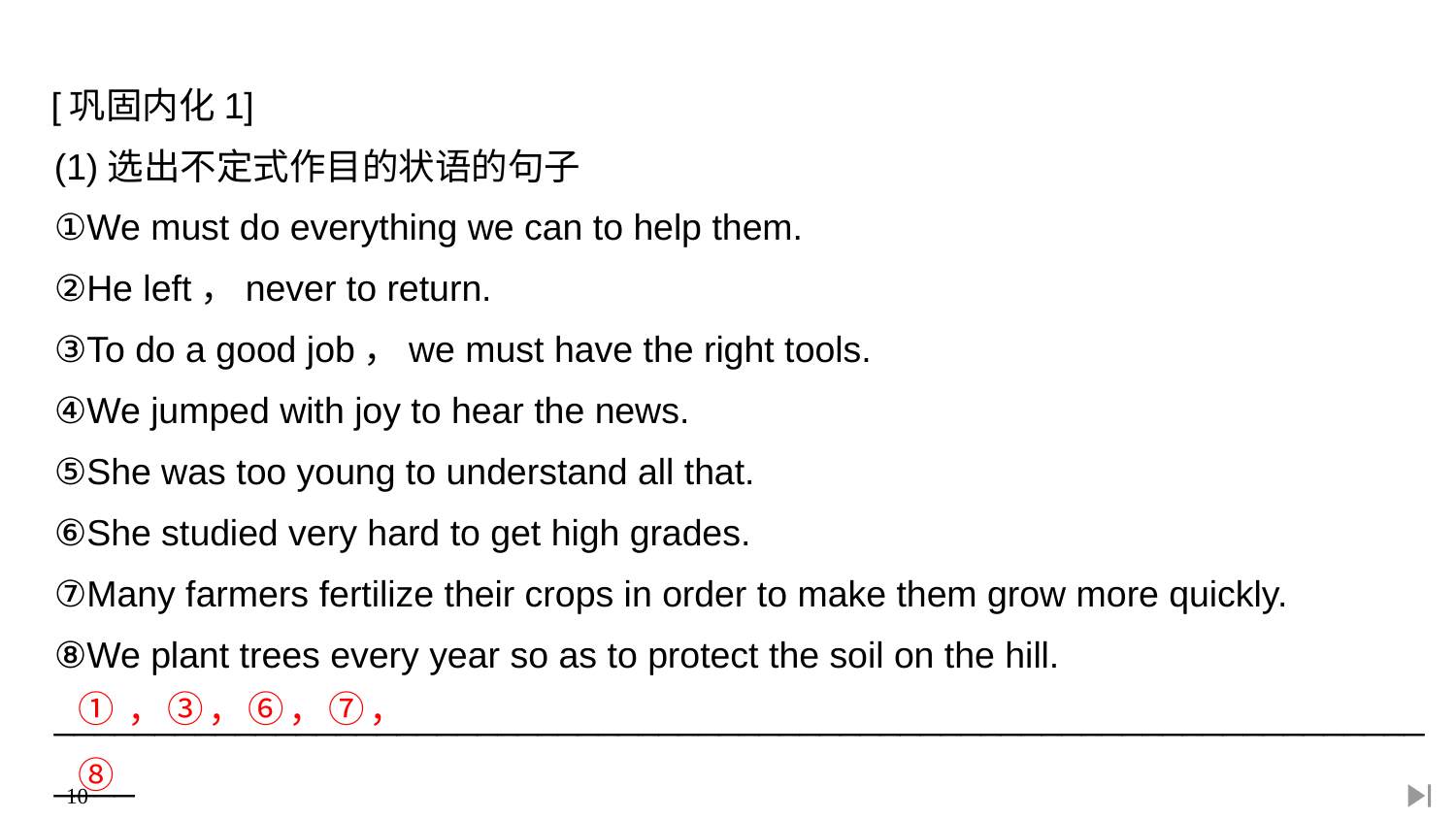

[巩固内化1]
(1)选出不定式作目的状语的句子
①We must do everything we can to help them.
②He left，never to return.
③To do a good job，we must have the right tools.
④We jumped with joy to hear the news.
⑤She was too young to understand all that.
⑥She studied very hard to get high grades.
⑦Many farmers fertilize their crops in order to make them grow more quickly.
⑧We plant trees every year so as to protect the soil on the hill.
________________________________________________________________________
①，③，⑥，⑦，⑧